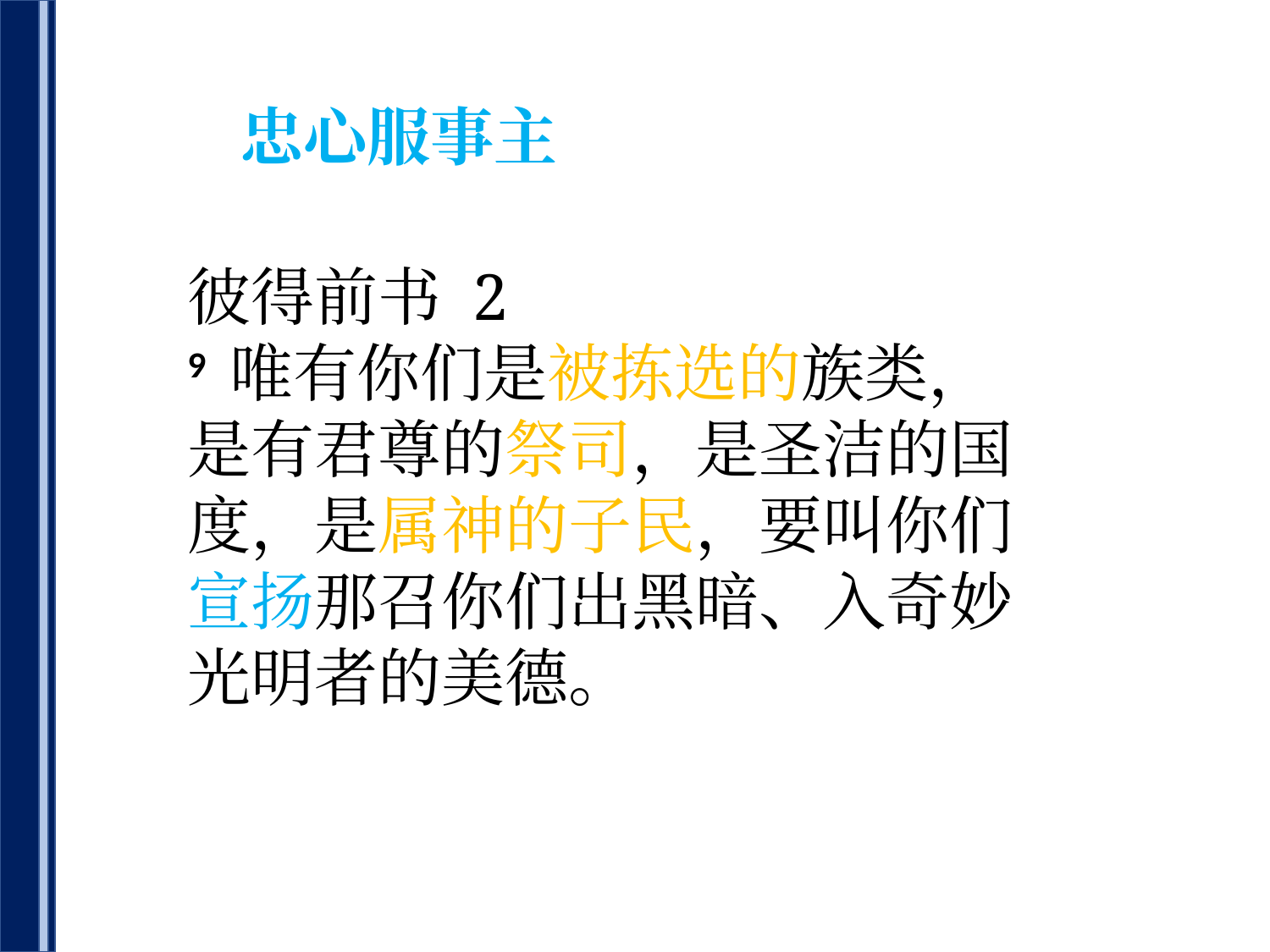

忠心服事主
彼得前书 2
9 唯有你们是被拣选的族类，是有君尊的祭司，是圣洁的国度，是属神的子民，要叫你们宣扬那召你们出黑暗、入奇妙光明者的美德。